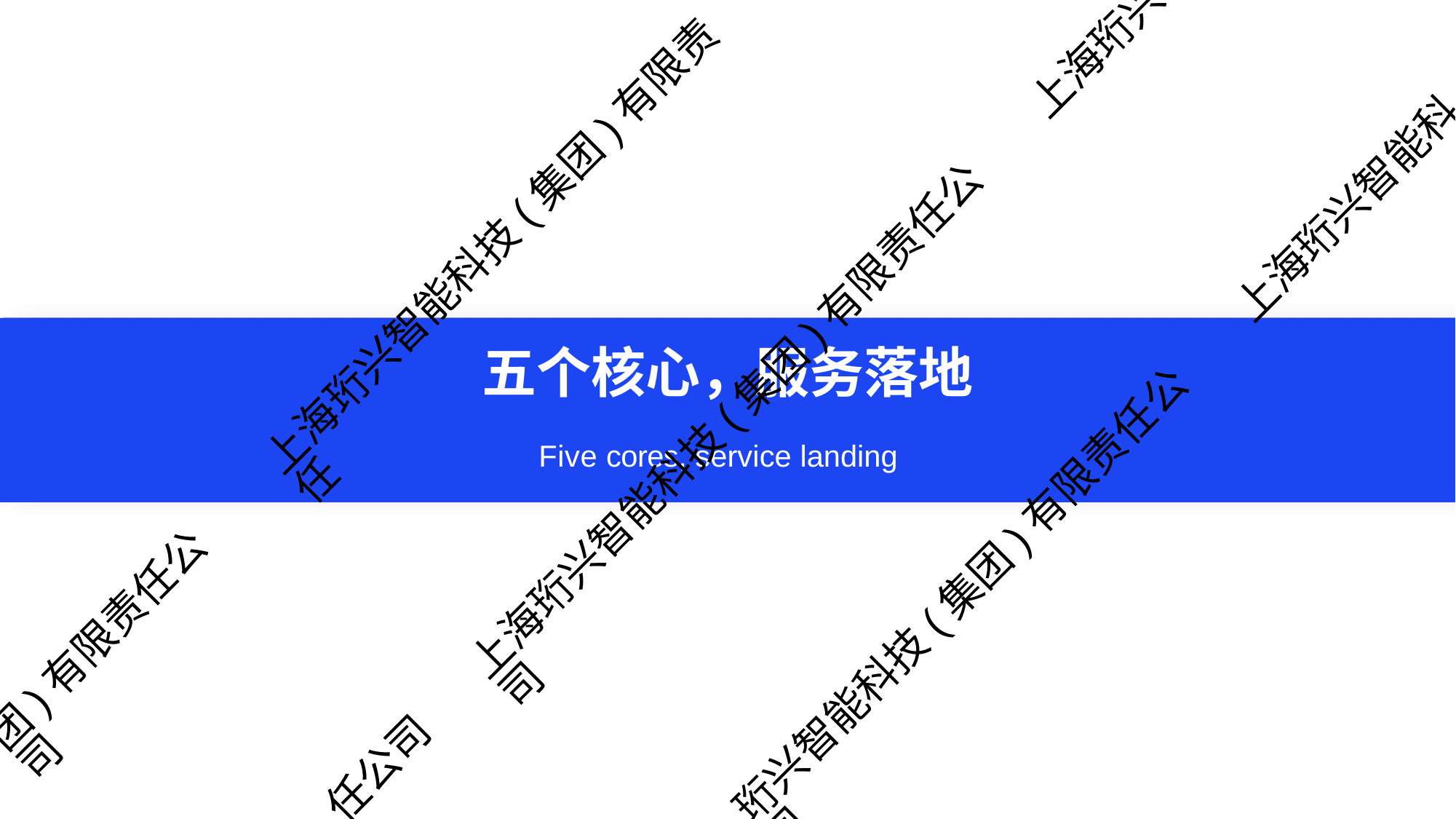

上海珩兴
上海珩兴智能科
上海珩兴智能科技(集团)有限责任
# 五个核心，服务落地
上海珩兴智能科技(集团)有限责任公司
Five cores, service landing
珩兴智能科技(集团)有限责任公司
团)有限责任公司
任公司